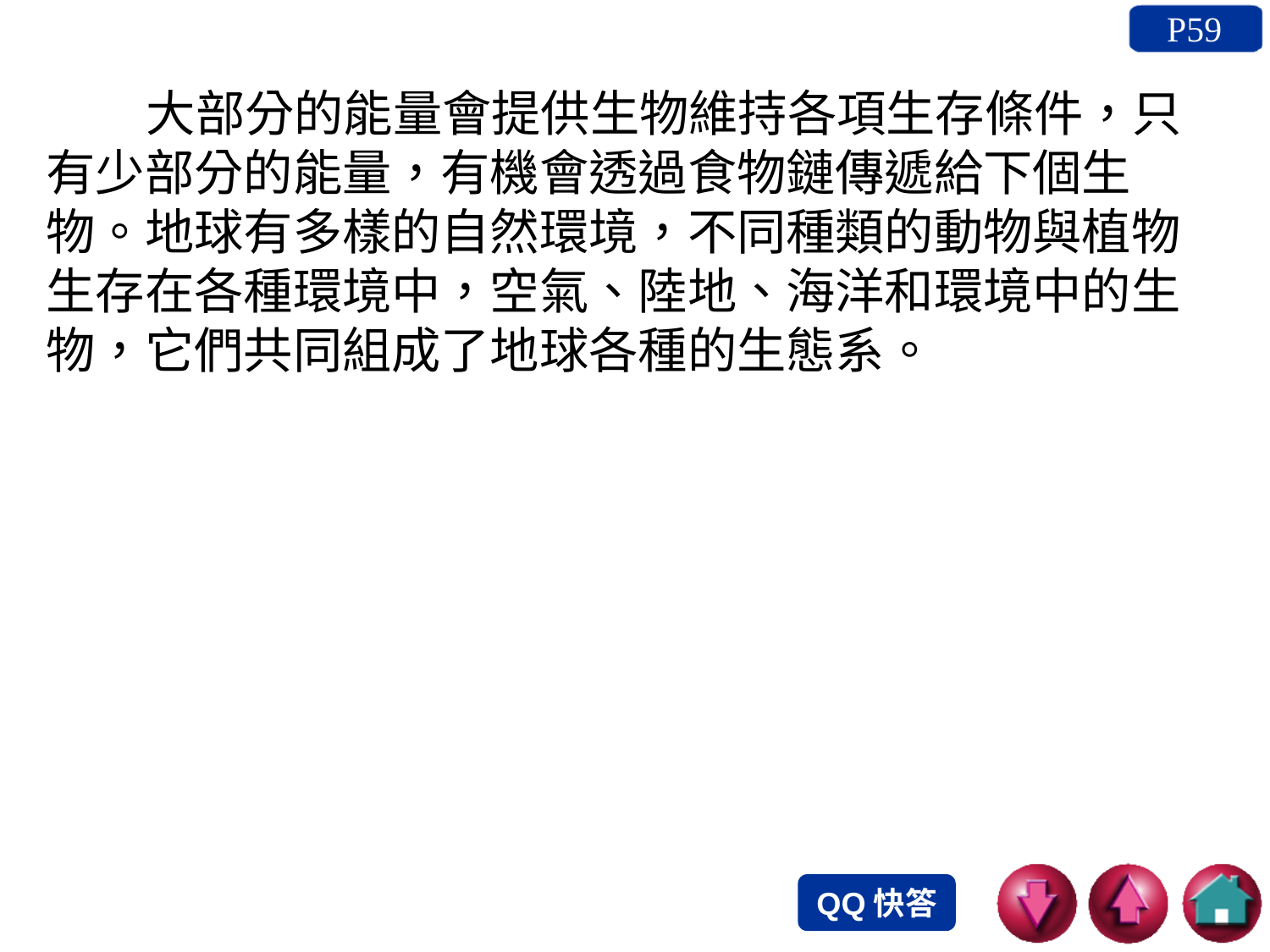

P59
大部分的能量會提供生物維持各項生存條件，只有少部分的能量，有機會透過食物鏈傳遞給下個生物。地球有多樣的自然環境，不同種類的動物與植物生存在各種環境中，空氣、陸地、海洋和環境中的生物，它們共同組成了地球各種的生態系。
QQ快答